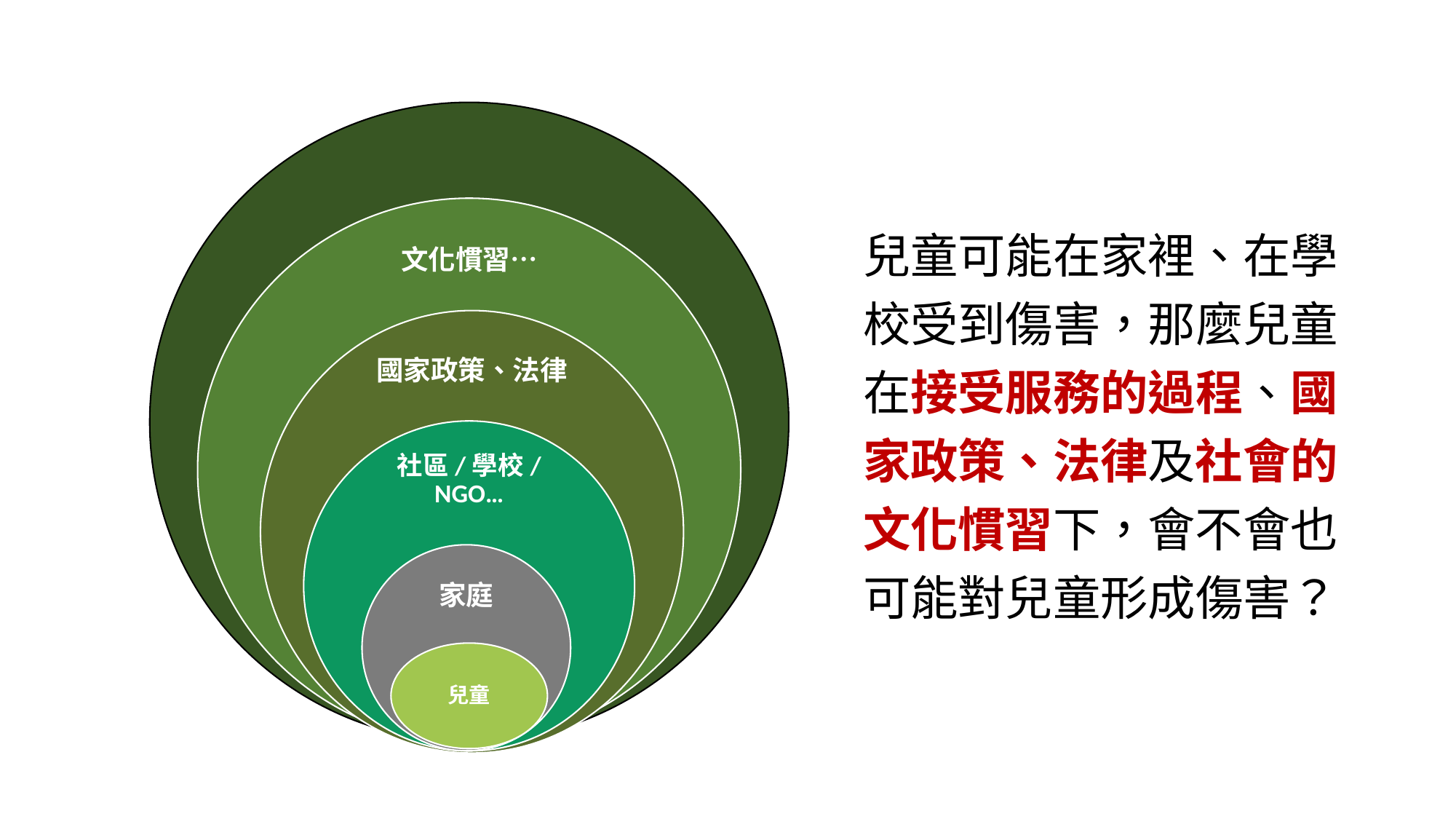

文化慣習…
國家政策、法律
社區/學校/NGO…
家庭
兒童
兒童可能在家裡、在學校受到傷害，那麼兒童在接受服務的過程、國家政策、法律及社會的文化慣習下，會不會也可能對兒童形成傷害？